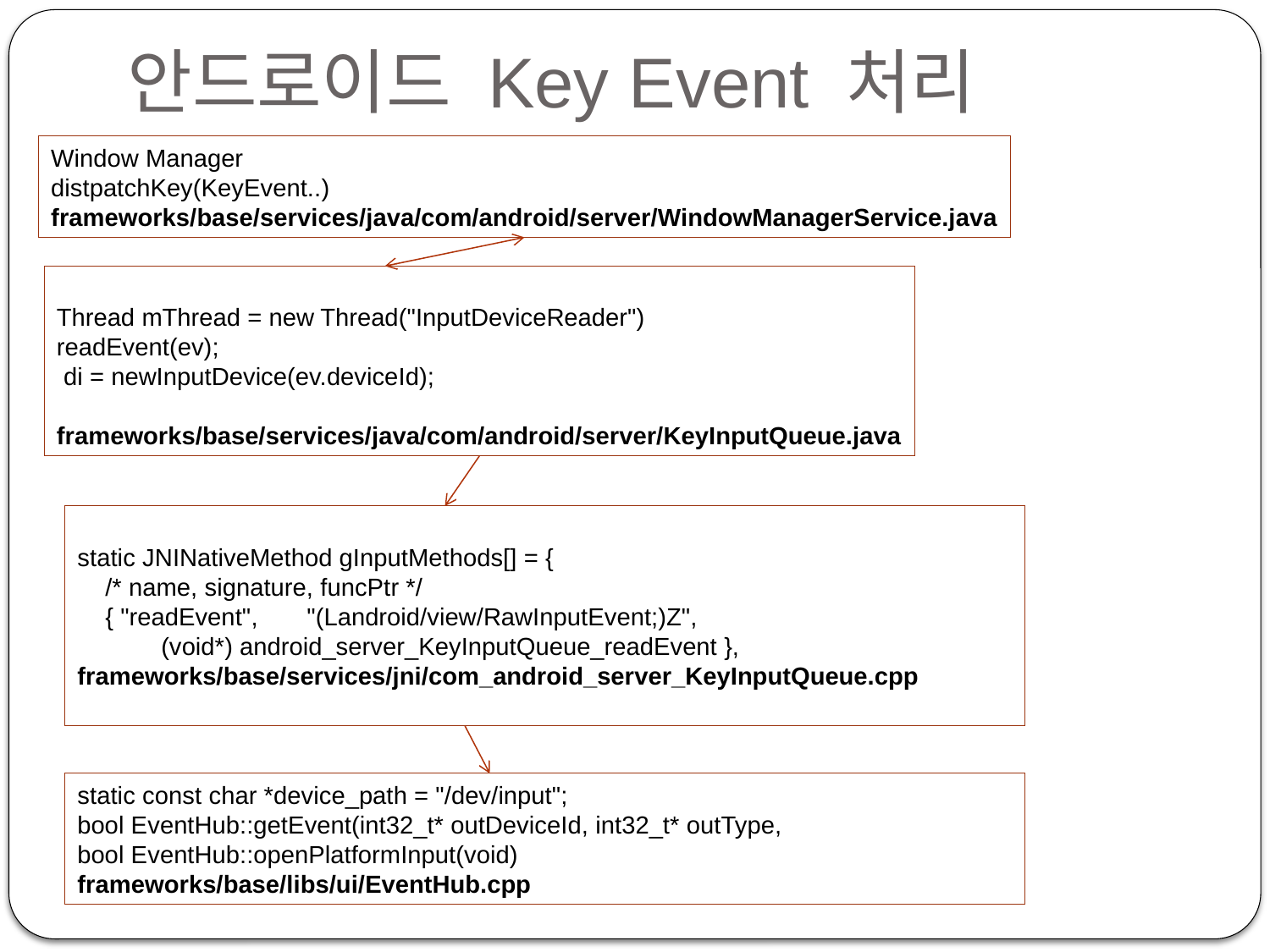

# 안드로이드 Key Event 처리
Window Manager
distpatchKey(KeyEvent..)
frameworks/base/services/java/com/android/server/WindowManagerService.java

Thread mThread = new Thread("InputDeviceReader")
readEvent(ev);
 di = newInputDevice(ev.deviceId);

frameworks/base/services/java/com/android/server/KeyInputQueue.java

static JNINativeMethod gInputMethods[] = {
    /* name, signature, funcPtr */
    { "readEvent",       "(Landroid/view/RawInputEvent;)Z",
            (void*) android_server_KeyInputQueue_readEvent },
frameworks/base/services/jni/com_android_server_KeyInputQueue.cpp

static const char *device_path = "/dev/input";
bool EventHub::getEvent(int32_t* outDeviceId, int32_t* outType,
bool EventHub::openPlatformInput(void)
frameworks/base/libs/ui/EventHub.cpp